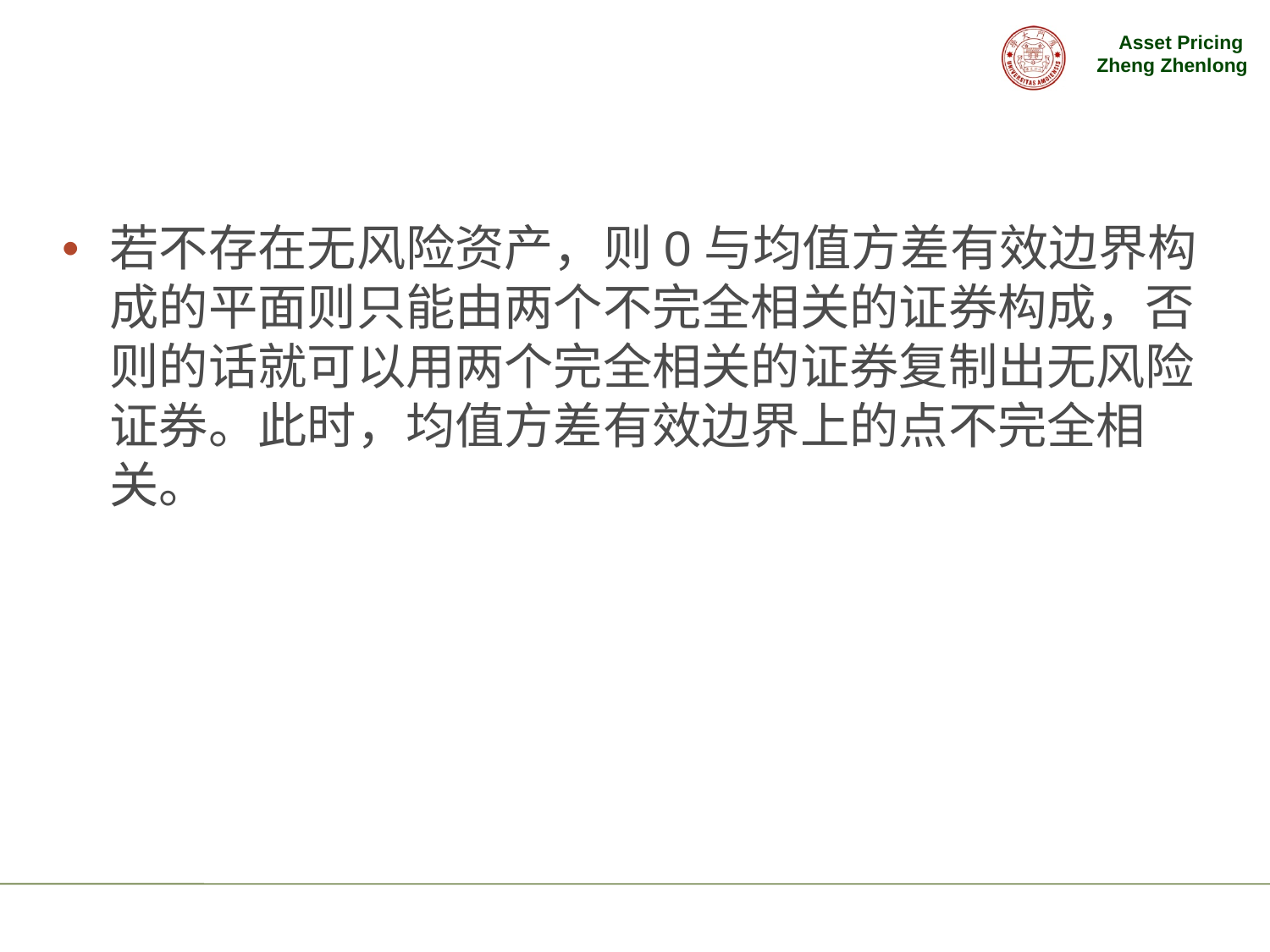

#
若不存在无风险资产，则0与均值方差有效边界构成的平面则只能由两个不完全相关的证券构成，否则的话就可以用两个完全相关的证券复制出无风险证券。此时，均值方差有效边界上的点不完全相关。